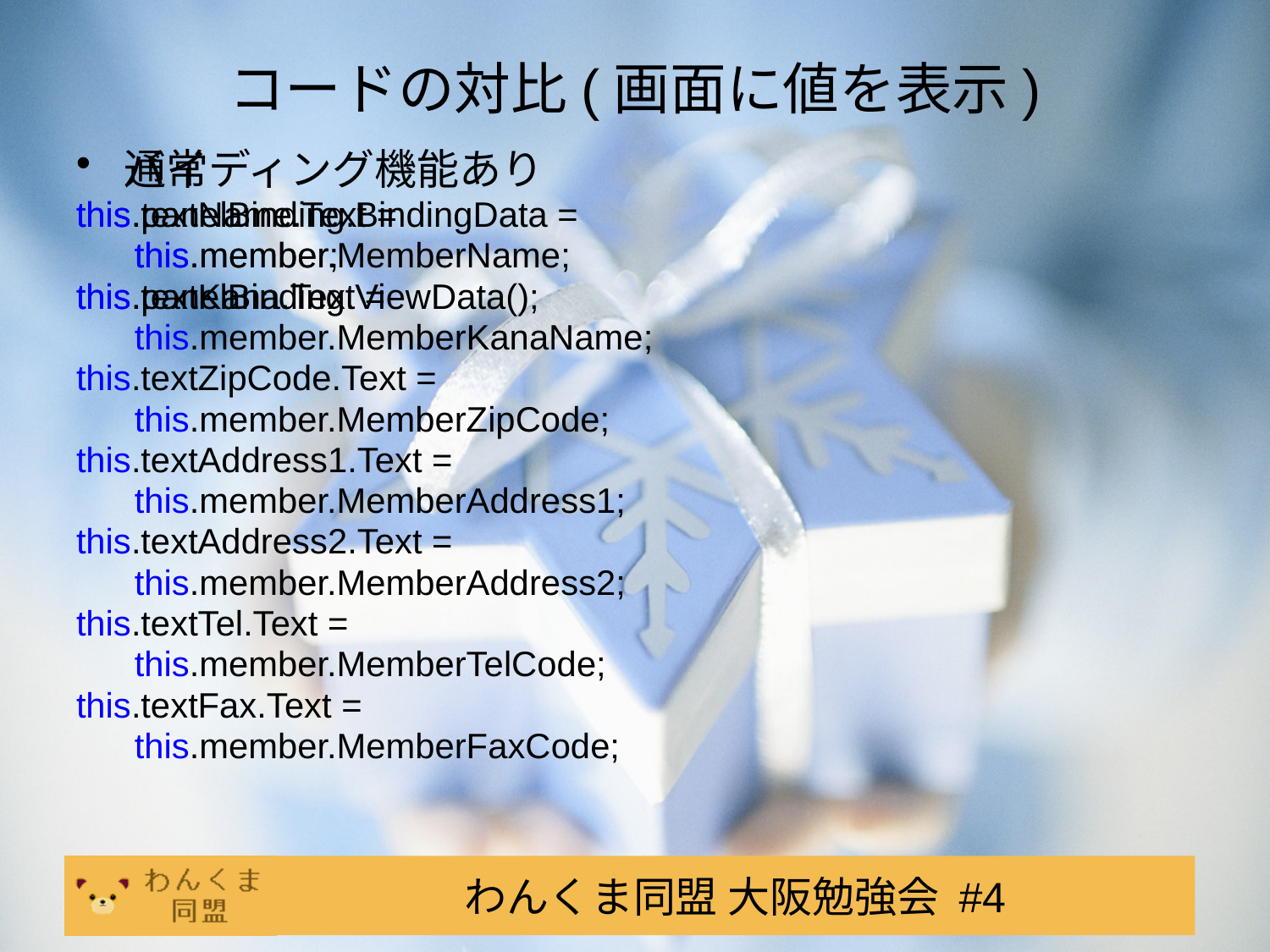

# コードの対比(画面に値を表示)
通常
this.textName.Text =
      this.member.MemberName;
this.textKana.Text =
      this.member.MemberKanaName;
this.textZipCode.Text =
      this.member.MemberZipCode;
this.textAddress1.Text =
      this.member.MemberAddress1;
this.textAddress2.Text =
      this.member.MemberAddress2;
this.textTel.Text =
      this.member.MemberTelCode;
this.textFax.Text =
      this.member.MemberFaxCode;
バイディング機能あり
this.panelBinding.BindingData =
      this.member;
this.panelBinding.ViewData();